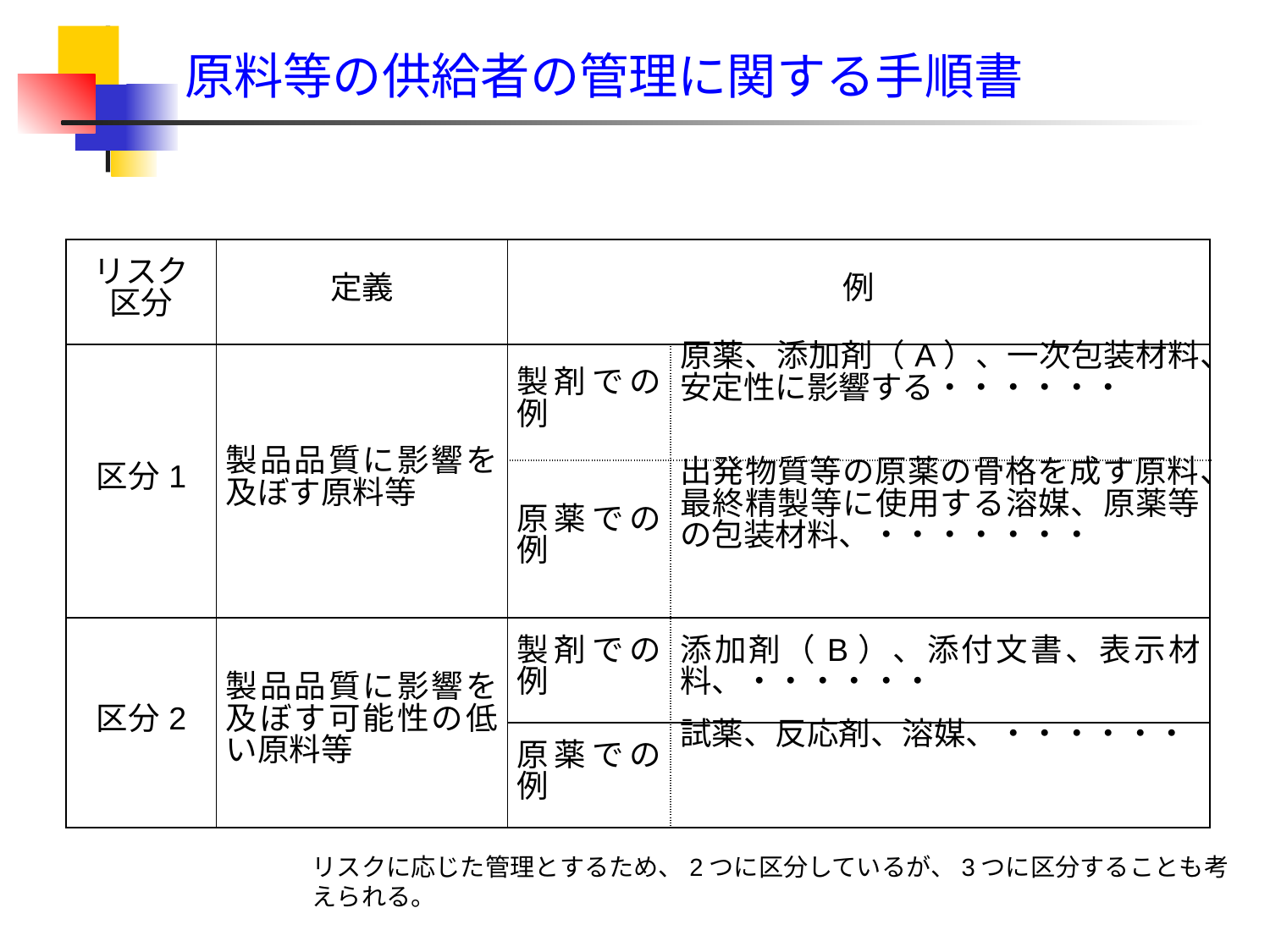

原料等の供給者の管理に関する手順書
| リスク 区分 | 定義 | 例 |  |
| --- | --- | --- | --- |
| 区分1 | 製品品質に影響を及ぼす原料等 | 製剤での例 | 原薬、添加剤（A）、一次包装材料、安定性に影響する・・・・・・ |
|  |  | 原薬での例 | 出発物質等の原薬の骨格を成す原料、最終精製等に使用する溶媒、原薬等の包装材料、・・・・・・・ |
| 区分2 | 製品品質に影響を及ぼす可能性の低い原料等 | 製剤での例 | 添加剤（B）、添付文書、表示材料、・・・・・・ |
|  |  | 原薬での例 | 試薬、反応剤、溶媒、・・・・・・ |
リスクに応じた管理とするため、2つに区分しているが、3つに区分することも考えられる。